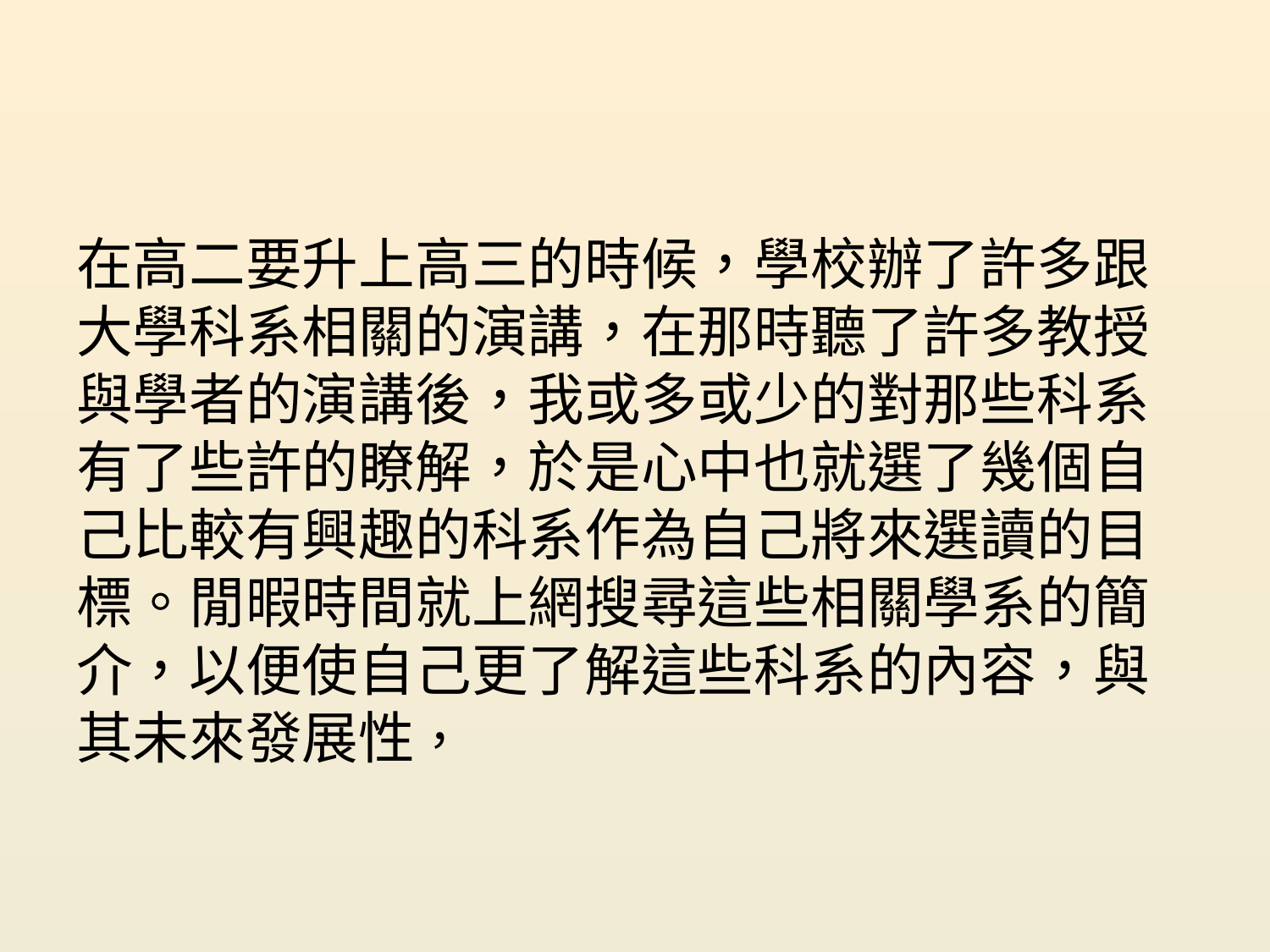

#
在高二要升上高三的時候，學校辦了許多跟大學科系相關的演講，在那時聽了許多教授與學者的演講後，我或多或少的對那些科系有了些許的瞭解，於是心中也就選了幾個自己比較有興趣的科系作為自己將來選讀的目標。閒暇時間就上網搜尋這些相關學系的簡介，以便使自己更了解這些科系的內容，與其未來發展性，